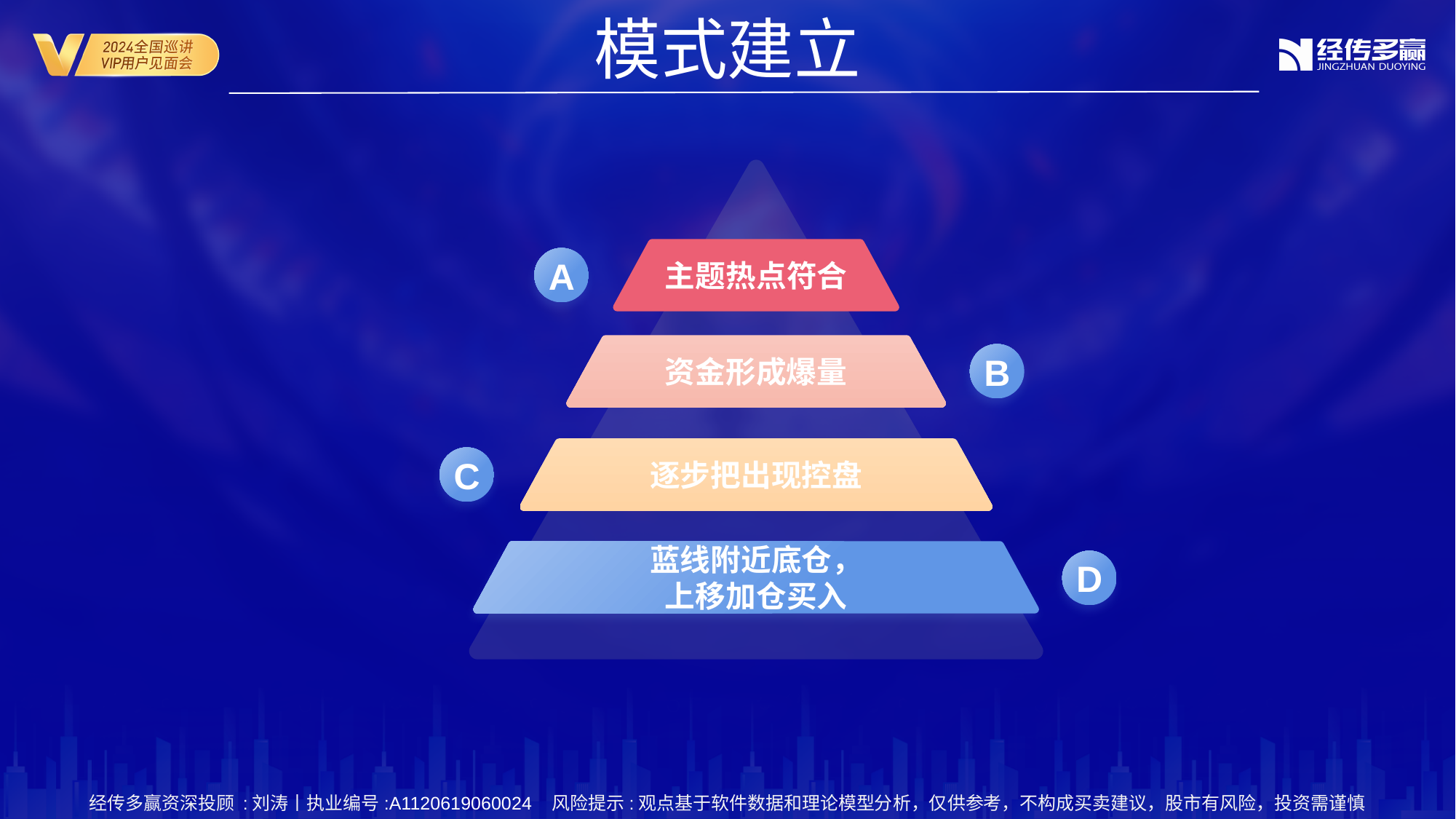

模式建立

主题热点符合
A
资金形成爆量
B
逐步把出现控盘
C
蓝线附近底仓，上移加仓买入
D